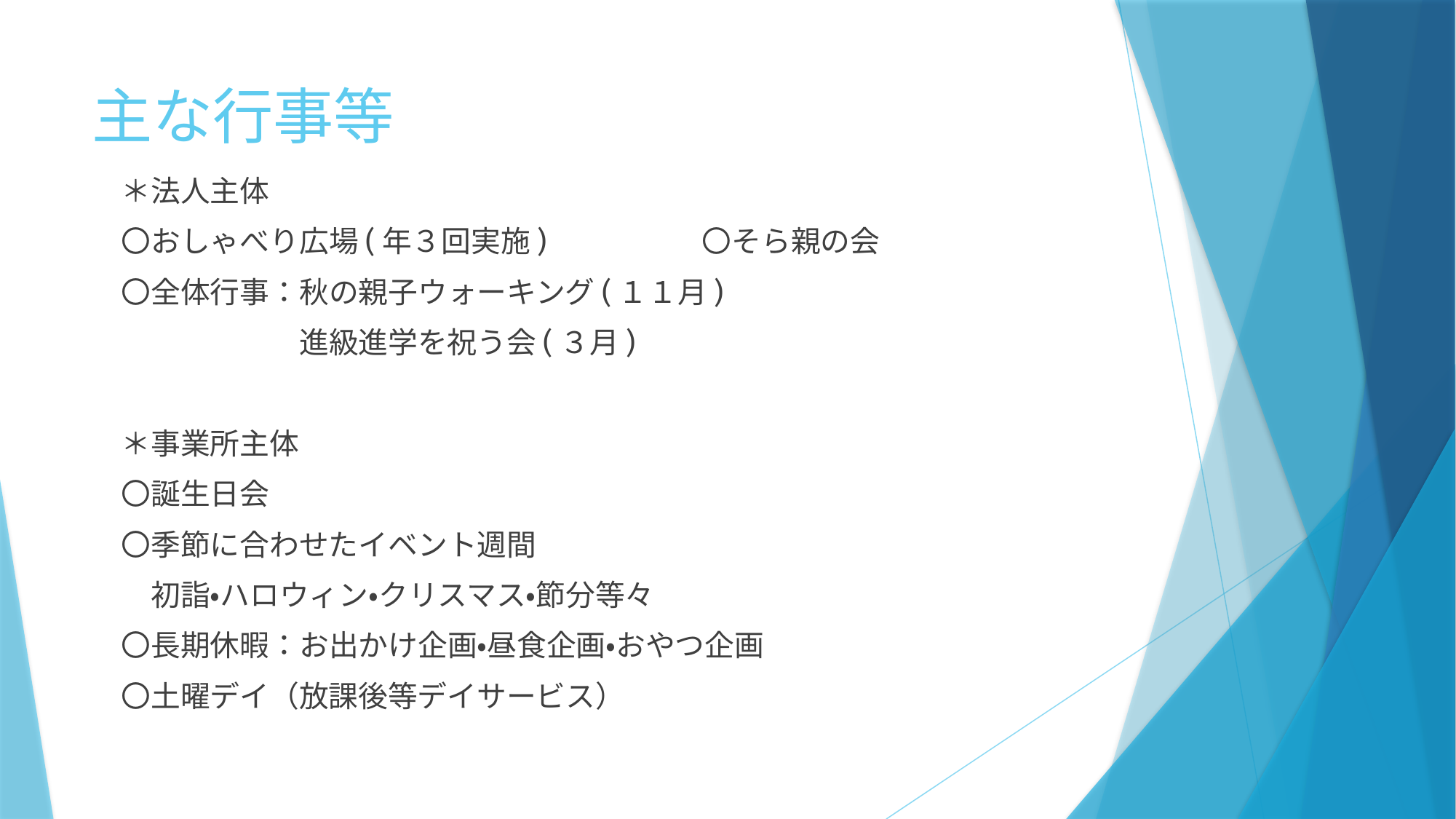

# 主な行事等
　＊法人主体
　〇おしゃべり広場(年３回実施)　　　　　〇そら親の会
　〇全体行事：秋の親子ウォーキング(１１月)
　　　　　　　進級進学を祝う会(３月)

　＊事業所主体
　〇誕生日会
　〇季節に合わせたイベント週間
　　初詣・ハロウィン・クリスマス・節分等々
　〇長期休暇：お出かけ企画・昼食企画・おやつ企画
　〇土曜デイ（放課後等デイサービス）